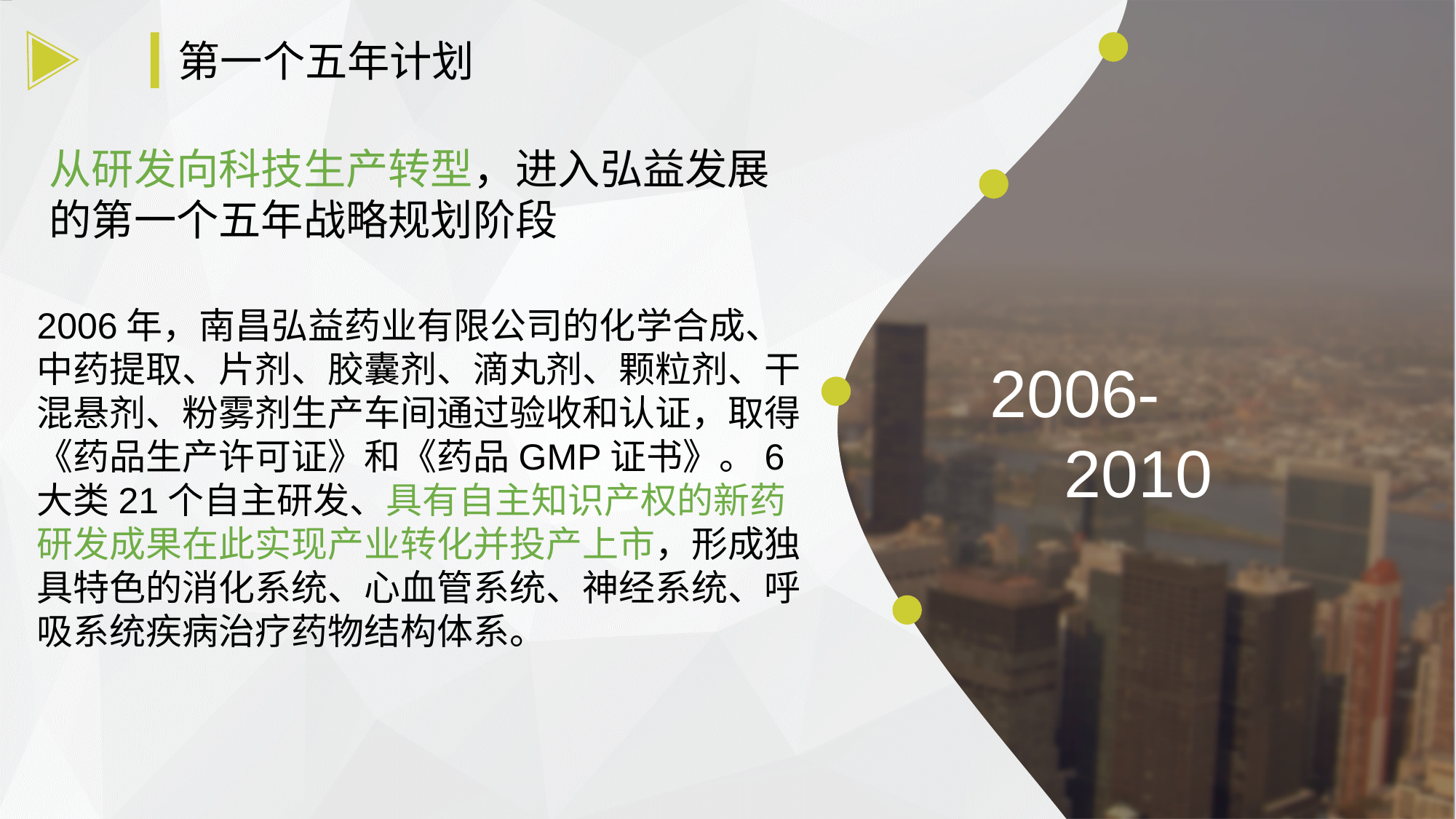

第一个五年计划

从研发向科技生产转型，进入弘益发展的第一个五年战略规划阶段

2006年，南昌弘益药业有限公司的化学合成、中药提取、片剂、胶囊剂、滴丸剂、颗粒剂、干混悬剂、粉雾剂生产车间通过验收和认证，取得《药品生产许可证》和《药品GMP证书》。6大类21个自主研发、具有自主知识产权的新药研发成果在此实现产业转化并投产上市，形成独具特色的消化系统、心血管系统、神经系统、呼吸系统疾病治疗药物结构体系。
2006-
    2010